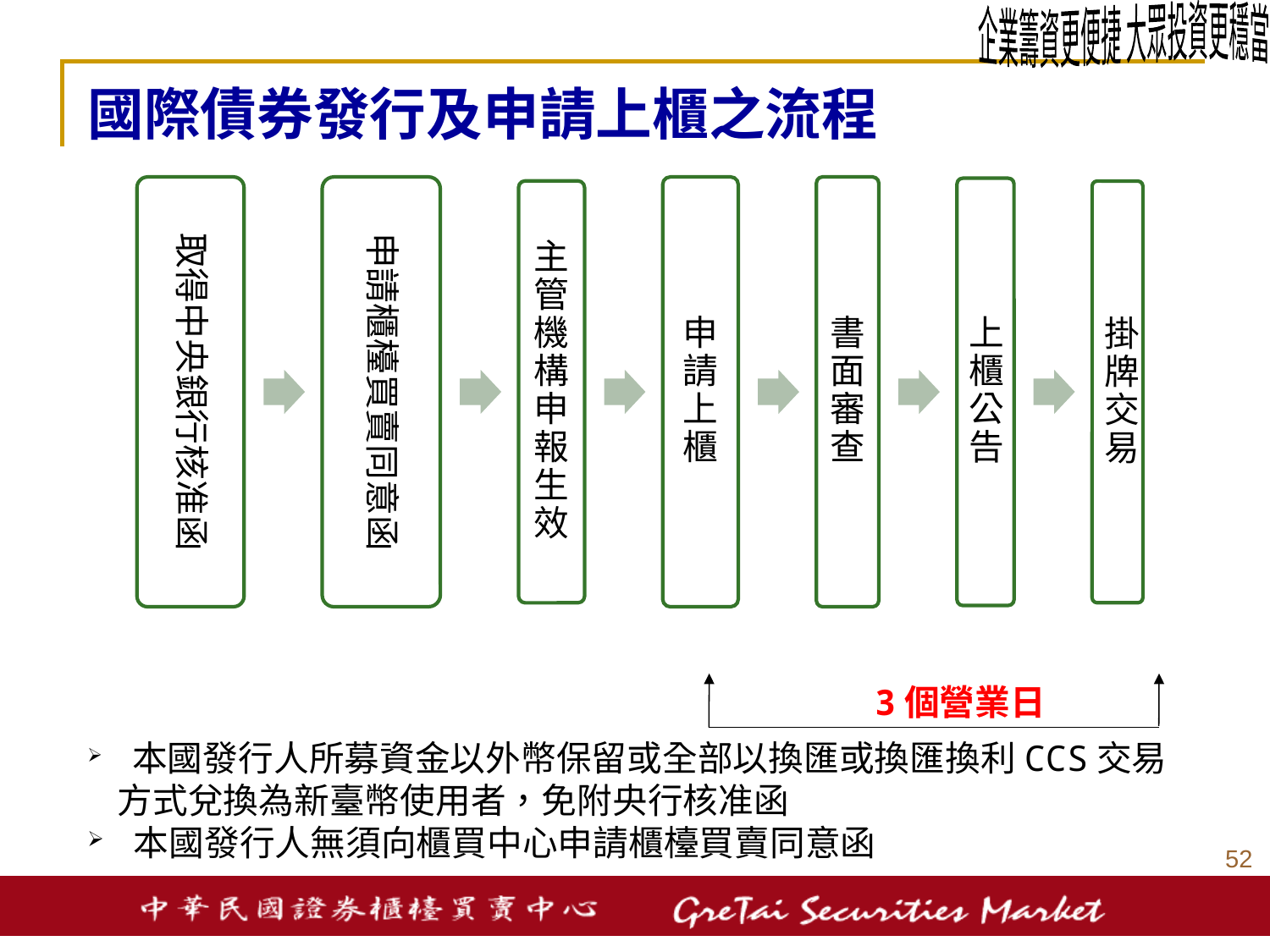

企業籌資更便捷 大眾投資更穩當
國際債券發行及申請上櫃之流程
取得中央銀行核准函

申請櫃檯買賣同意函

主管機構申報生效

申請上櫃

書面審查

上櫃公告

掛牌交易
3個營業日
 本國發行人所募資金以外幣保留或全部以換匯或換匯換利CCS交易方式兌換為新臺幣使用者，免附央行核准函
 本國發行人無須向櫃買中心申請櫃檯買賣同意函

52